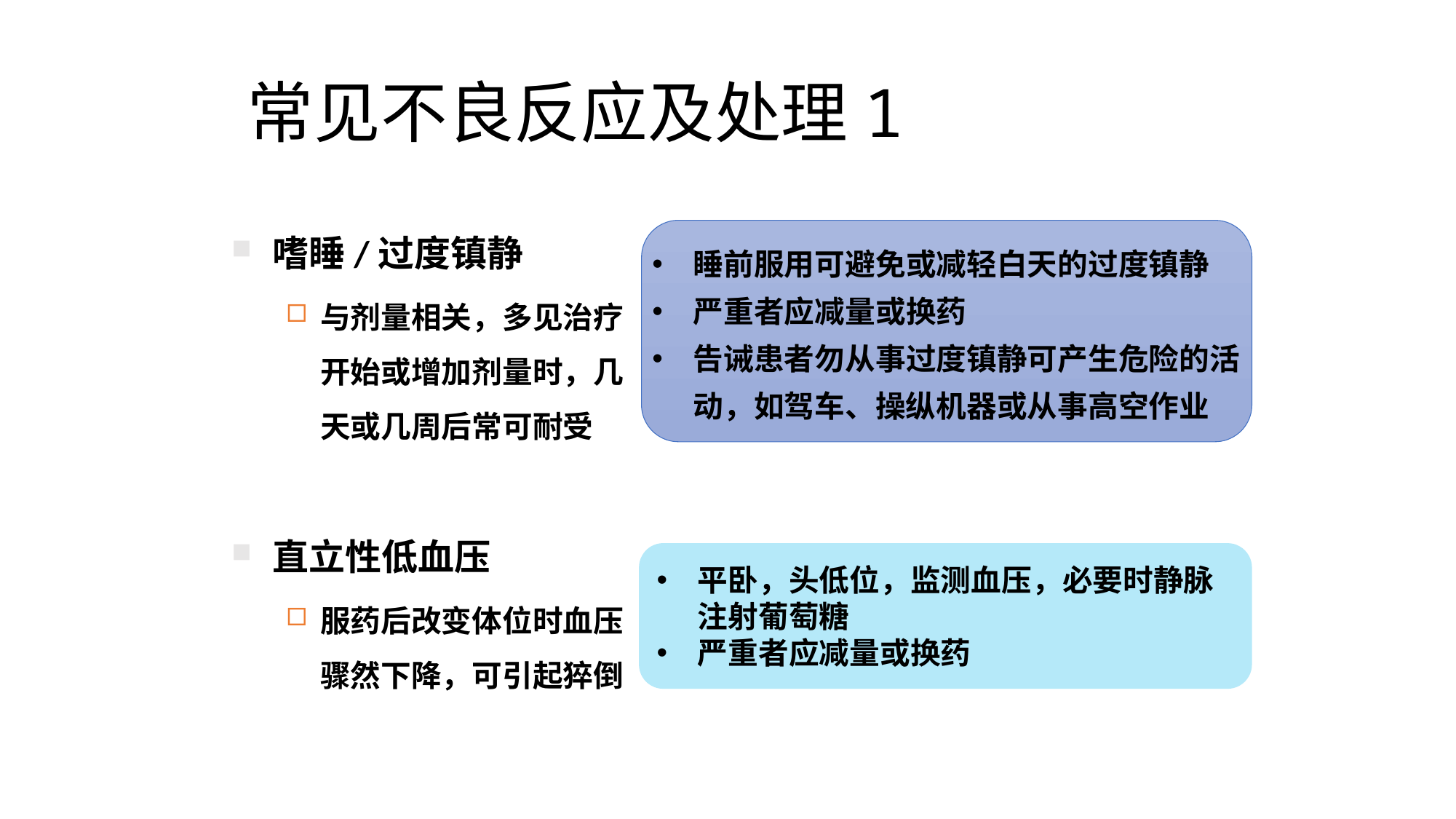

# 常见不良反应及处理1
嗜睡/过度镇静
与剂量相关，多见治疗开始或增加剂量时，几天或几周后常可耐受

直立性低血压
服药后改变体位时血压骤然下降，可引起猝倒

睡前服用可避免或减轻白天的过度镇静
严重者应减量或换药
告诫患者勿从事过度镇静可产生危险的活动，如驾车、操纵机器或从事高空作业
平卧，头低位，监测血压，必要时静脉注射葡萄糖
严重者应减量或换药